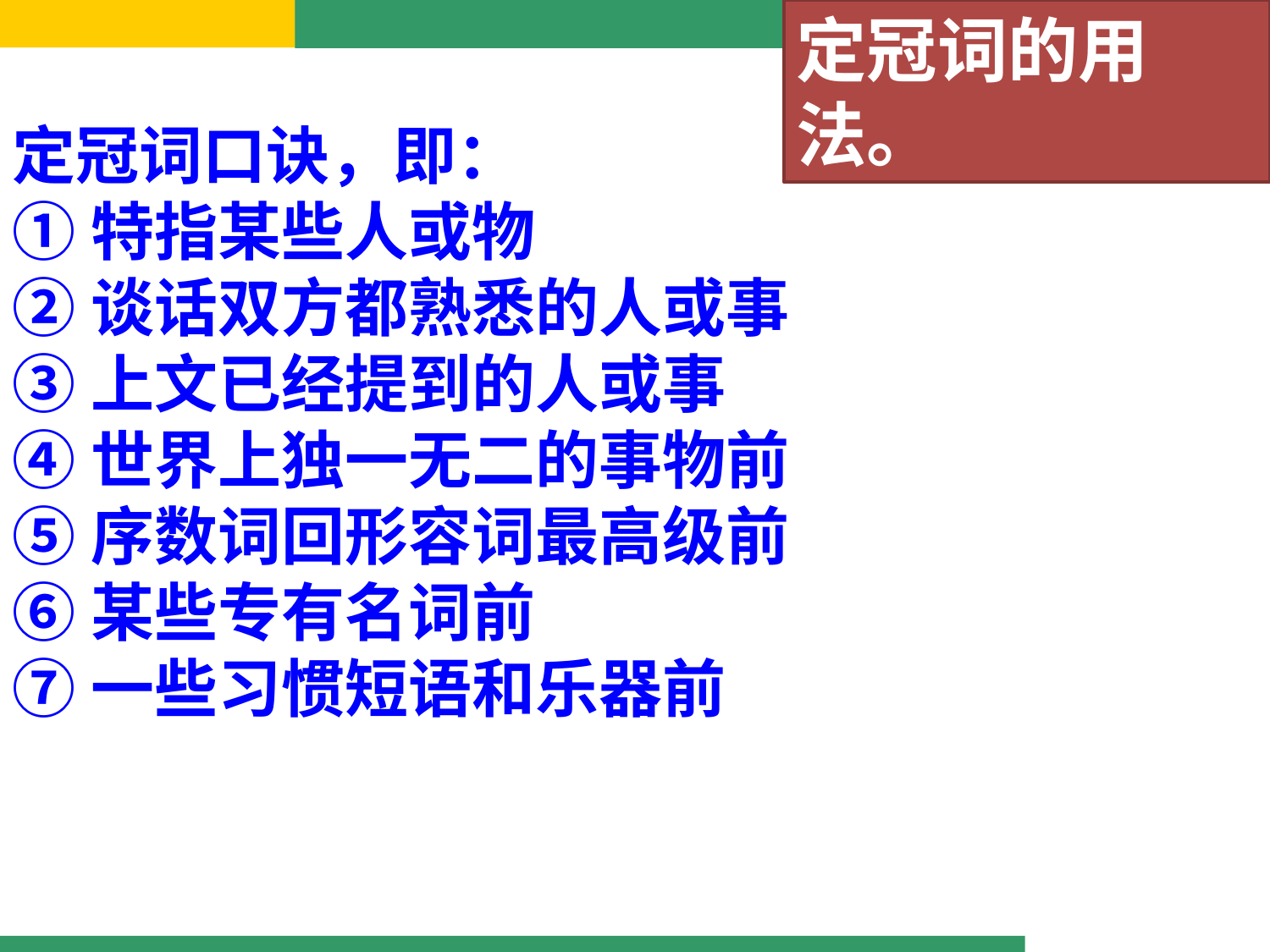

定冠词的用法。
定冠词口诀，即：
①特指某些人或物
②谈话双方都熟悉的人或事
③上文已经提到的人或事
④世界上独一无二的事物前
⑤序数词回形容词最高级前
⑥某些专有名词前
⑦一些习惯短语和乐器前